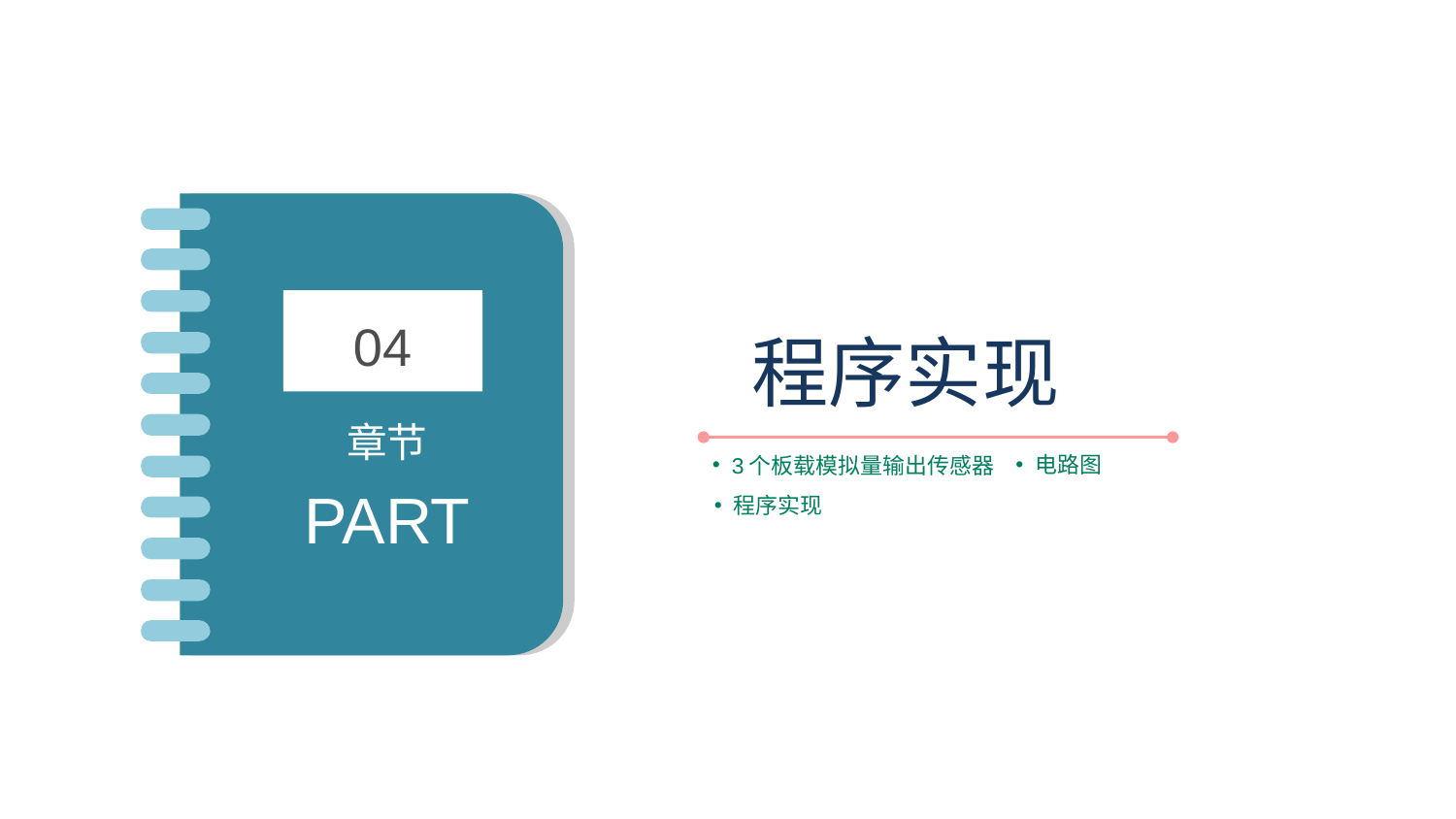

04
章节
PART
程序实现
电路图
3个板载模拟量输出传感器
程序实现